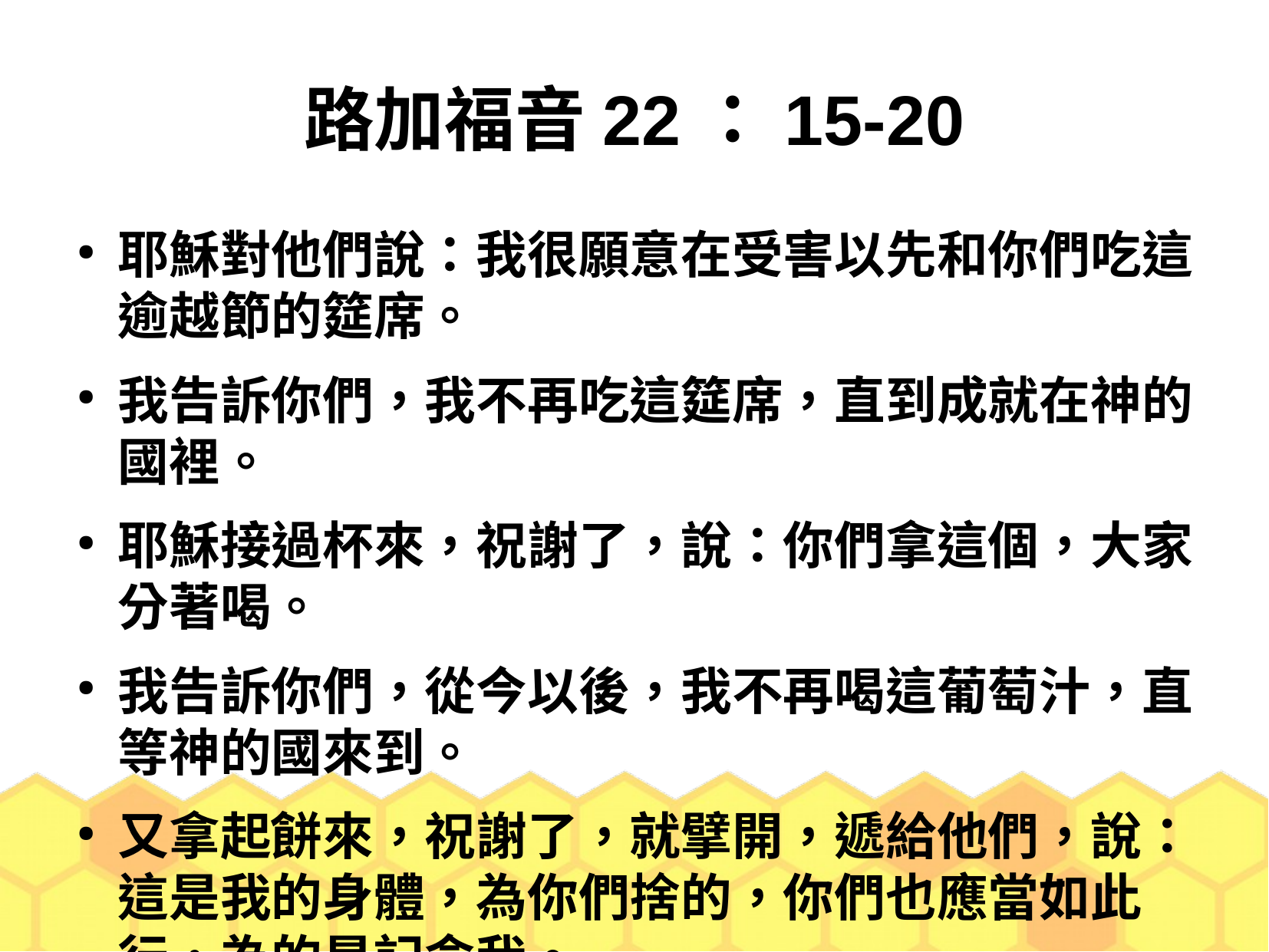

路加福音22：15-20
耶穌對他們說：我很願意在受害以先和你們吃這逾越節的筵席。
我告訴你們，我不再吃這筵席，直到成就在神的國裡。
耶穌接過杯來，祝謝了，說：你們拿這個，大家分著喝。
我告訴你們，從今以後，我不再喝這葡萄汁，直等神的國來到。
又拿起餅來，祝謝了，就擘開，遞給他們，說：這是我的身體，為你們捨的，你們也應當如此行，為的是記念我。
飯後也照樣拿起杯來，說：這杯是用我血所立的新約，是為你們流出來的。